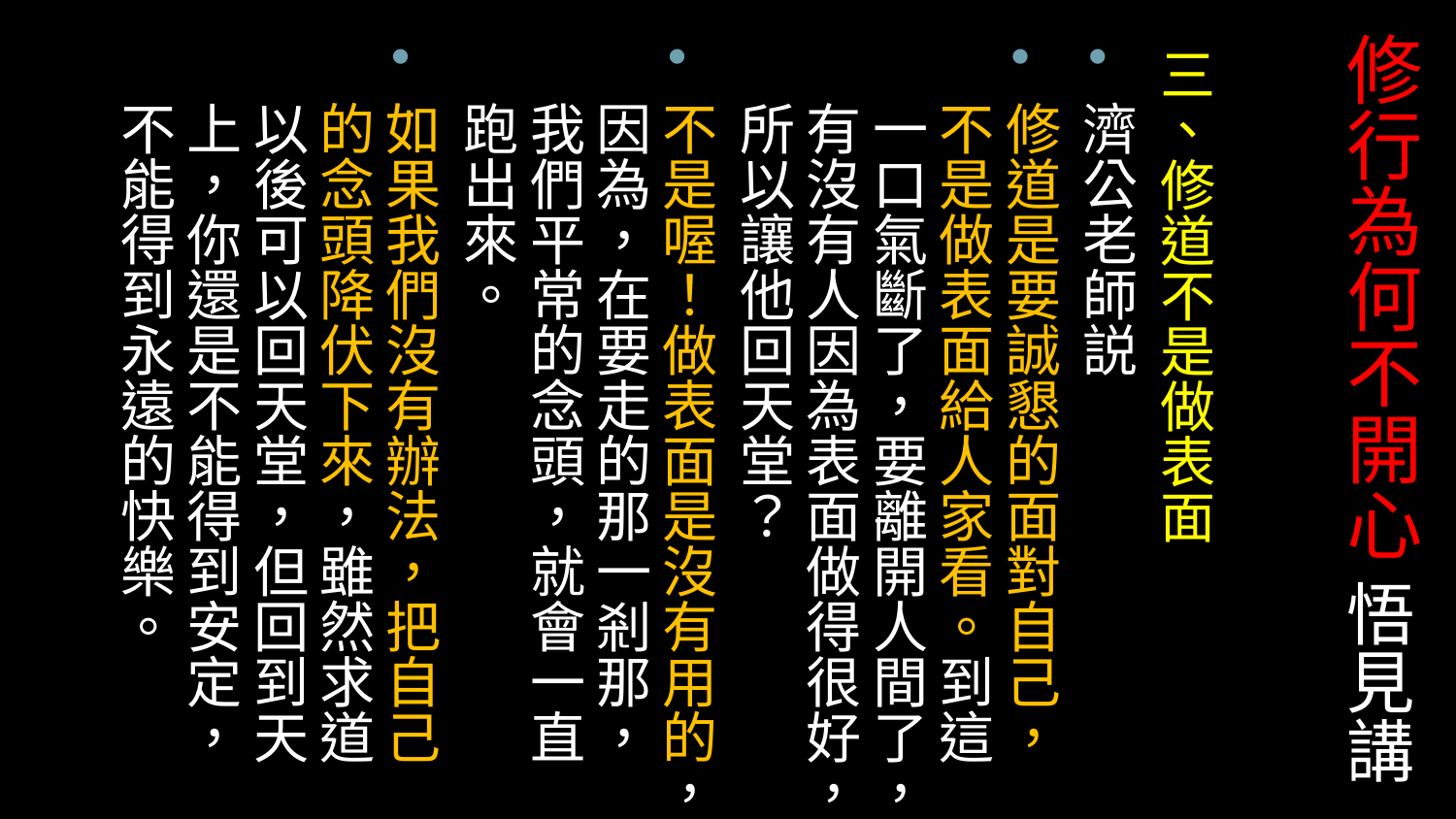

# 修行為何不開心 悟見講
三、修道不是做表面
濟公老師説
修道是要誠懇的面對自己，不是做表面給人家看。到這一口氣斷了，要離開人間了，有沒有人因為表面做得很好，所以讓他回天堂？
不是喔！做表面是沒有用的，因為，在要走的那一剎那，我們平常的念頭，就會一直跑出來。
如果我們沒有辦法，把自己的念頭降伏下來，雖然求道以後可以回天堂，但回到天上，你還是不能得到安定，不能得到永遠的快樂。